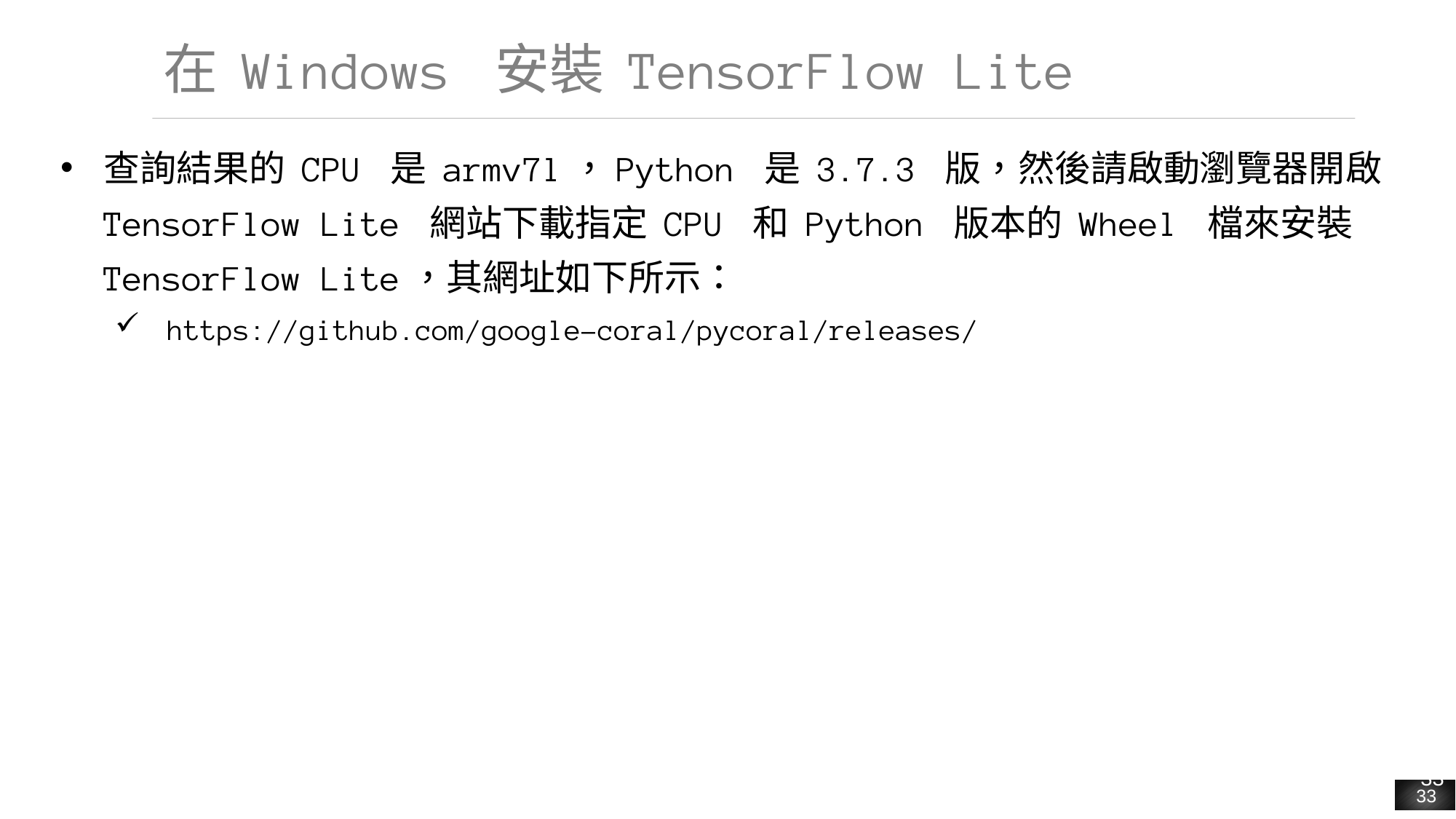

# 在 Windows 安裝 TensorFlow Lite
查詢結果的 CPU 是 armv7l，Python 是 3.7.3 版，然後請啟動瀏覽器開啟TensorFlow Lite 網站下載指定 CPU 和 Python 版本的 Wheel 檔來安裝 TensorFlow Lite，其網址如下所示：
https://github.com/google-coral/pycoral/releases/

33